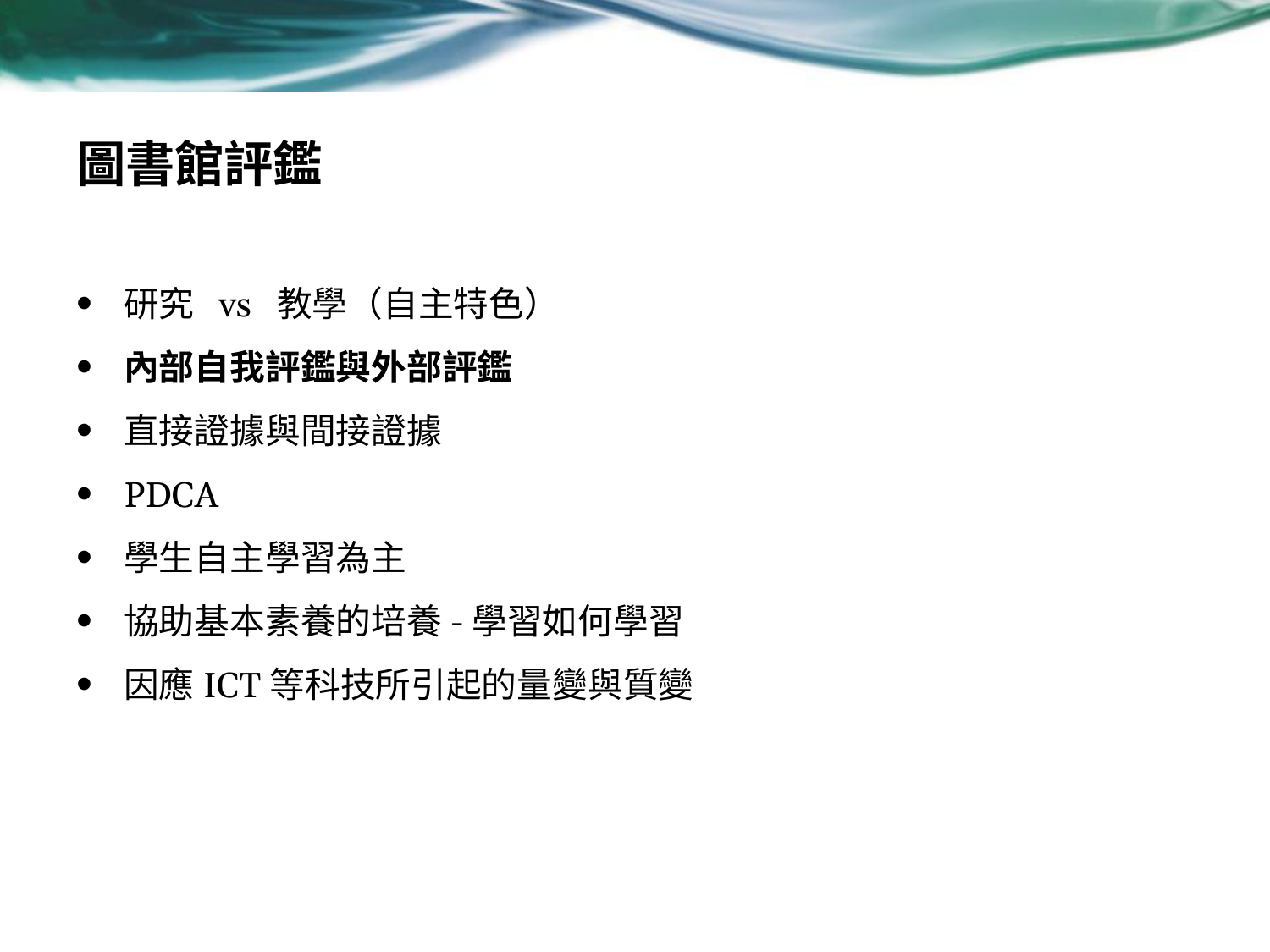

# 圖書館評鑑
研究  vs  教學（自主特色）
內部自我評鑑與外部評鑑
直接證據與間接證據
PDCA
學生自主學習為主
協助基本素養的培養-學習如何學習
因應ICT等科技所引起的量變與質變